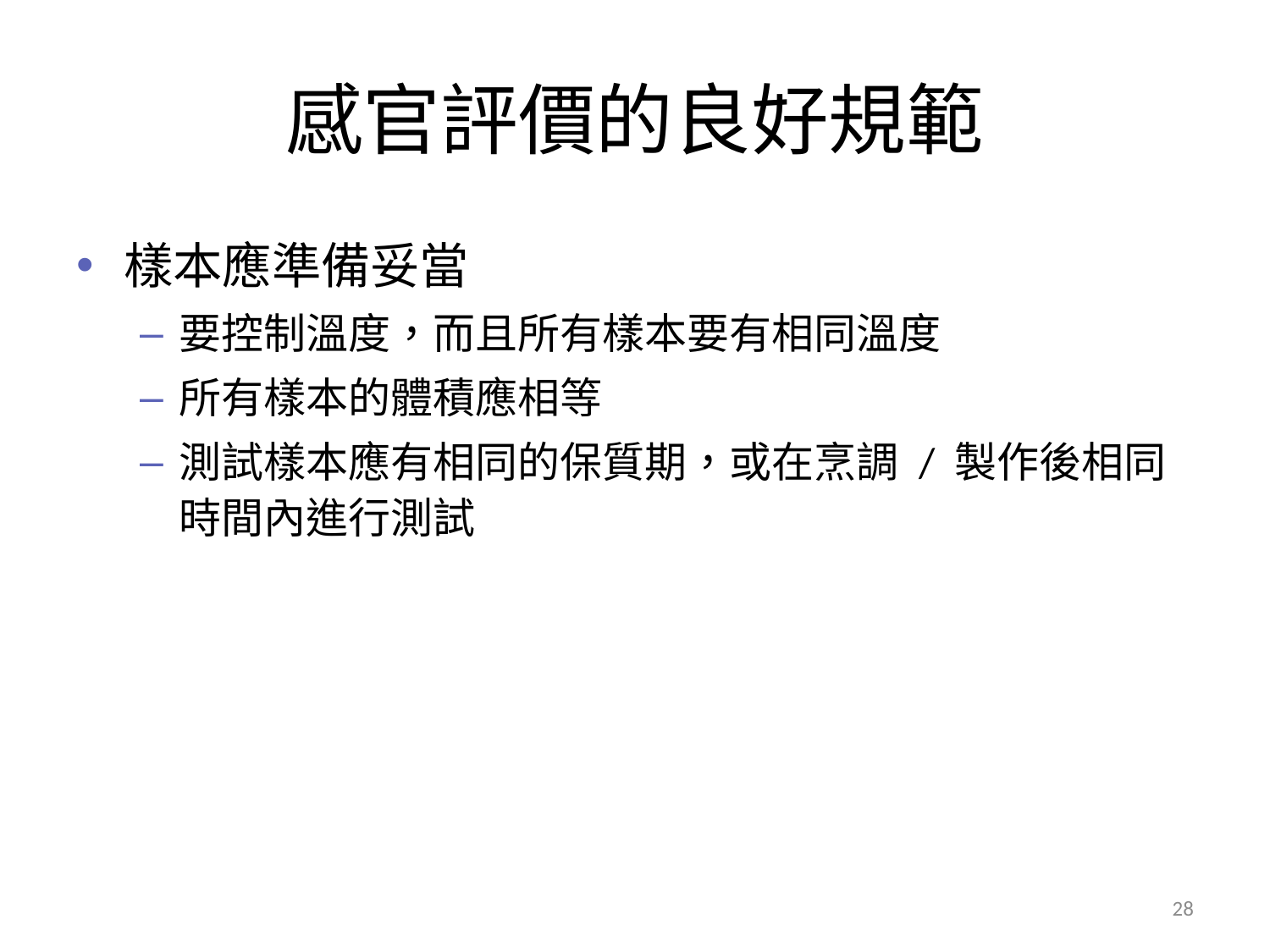

# 感官評價的良好規範
樣本應準備妥當
要控制溫度，而且所有樣本要有相同溫度
所有樣本的體積應相等
測試樣本應有相同的保質期，或在烹調 / 製作後相同時間內進行測試
28